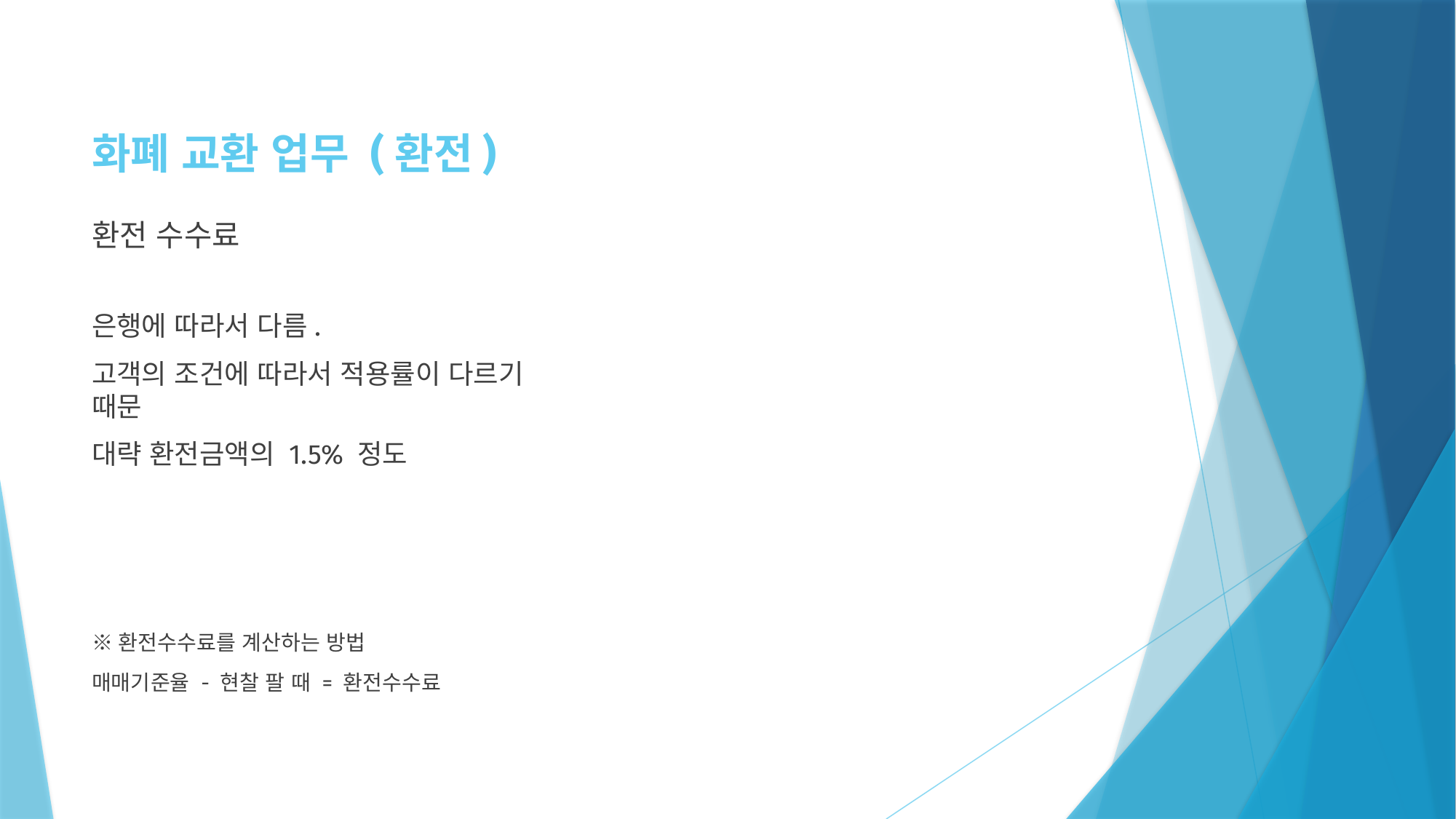

# 화폐 교환 업무 (환전)
환전 수수료

은행에 따라서 다름.
고객의 조건에 따라서 적용률이 다르기 때문
대략 환전금액의 1.5% 정도

※환전수수료를 계산하는 방법
매매기준율 - 현찰 팔 때 = 환전수수료